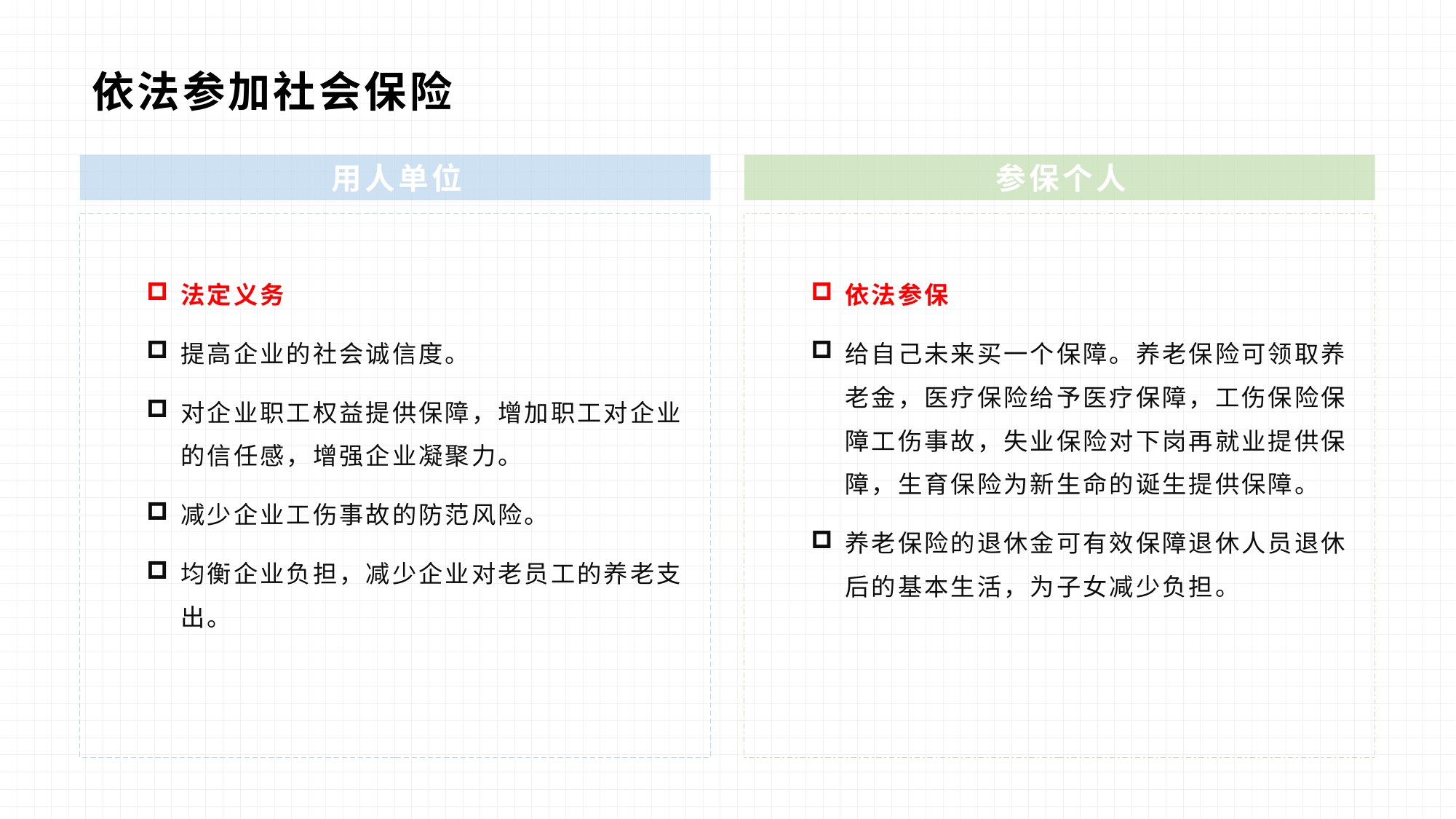

# 依法参加社会保险
用人单位
参保个人

法定义务
提高企业的社会诚信度。
对企业职工权益提供保障，增加职工对企业的信任感，增强企业凝聚力。
减少企业工伤事故的防范风险。
均衡企业负担，减少企业对老员工的养老支出。

依法参保
给自己未来买一个保障。养老保险可领取养老金，医疗保险给予医疗保障，工伤保险保障工伤事故，失业保险对下岗再就业提供保障，生育保险为新生命的诞生提供保障。
养老保险的退休金可有效保障退休人员退休后的基本生活，为子女减少负担。

4